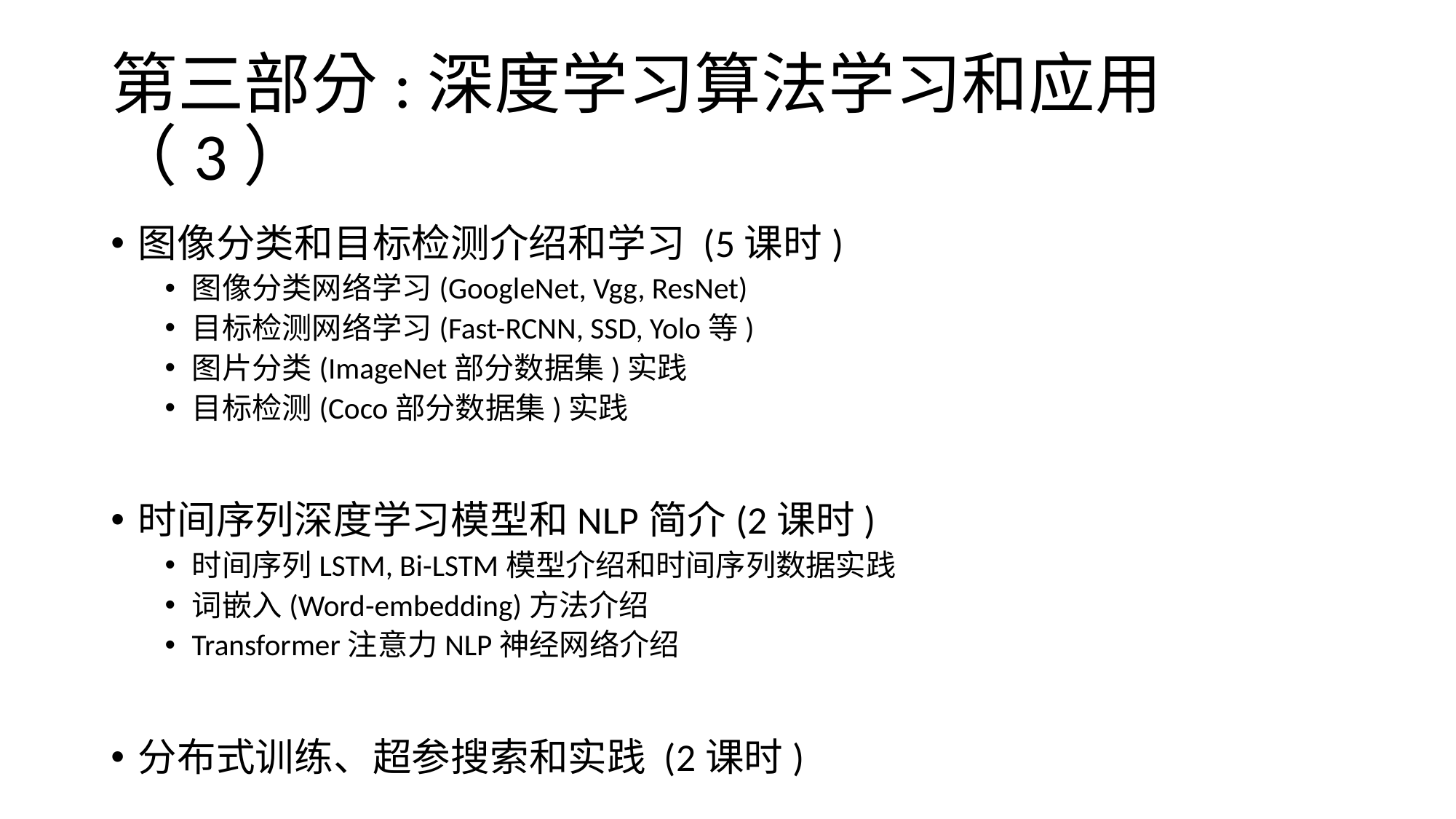

# 第三部分:深度学习算法学习和应用（3）
图像分类和目标检测介绍和学习 (5课时)
图像分类网络学习(GoogleNet, Vgg, ResNet)
目标检测网络学习(Fast-RCNN, SSD, Yolo等)
图片分类(ImageNet部分数据集)实践
目标检测(Coco部分数据集)实践

时间序列深度学习模型和NLP简介(2课时)
时间序列LSTM, Bi-LSTM模型介绍和时间序列数据实践
词嵌入(Word-embedding)方法介绍
Transformer注意力NLP神经网络介绍

分布式训练、超参搜索和实践 (2课时)